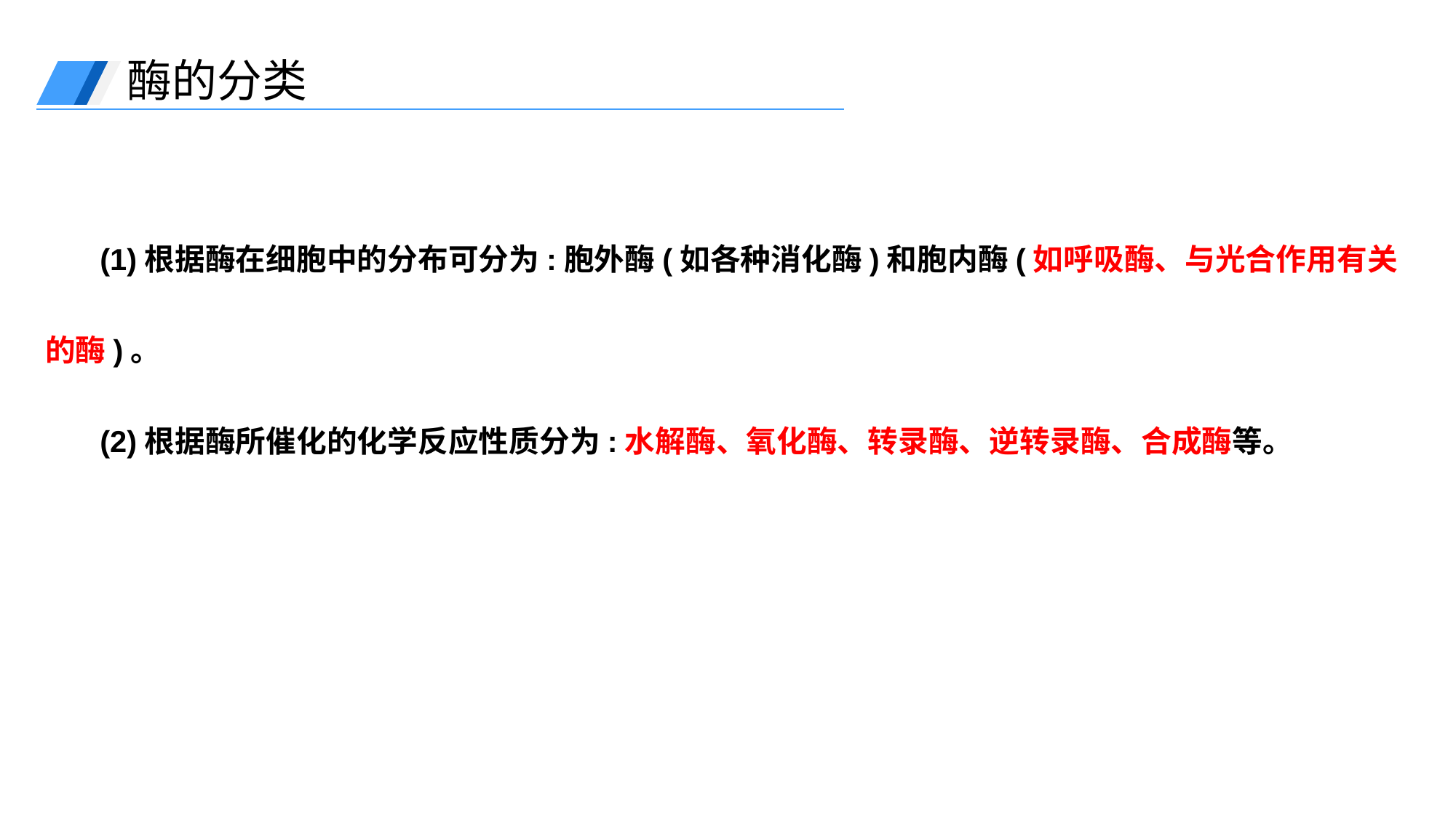

酶的分类

(1)根据酶在细胞中的分布可分为:胞外酶(如各种消化酶)和胞内酶(如呼吸酶、与光合作用有关的酶)。
(2)根据酶所催化的化学反应性质分为:水解酶、氧化酶、转录酶、逆转录酶、合成酶等。